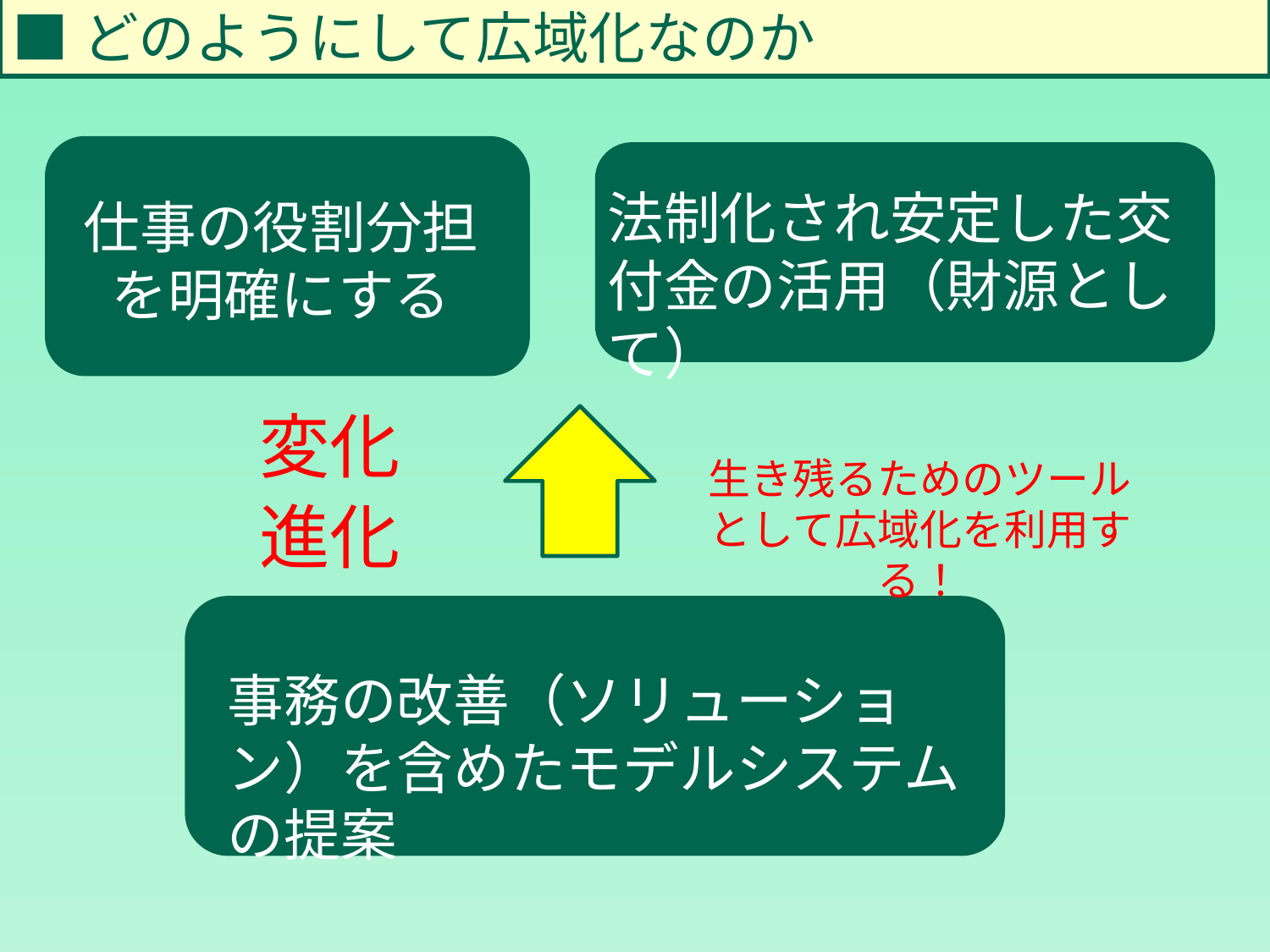

■どのようにして広域化なのか

法制化され安定した交付金の活用（財源として）
仕事の役割分担
を明確にする
変化

生き残るためのツールとして広域化を利用する！
進化

事務の改善（ソリューション）を含めたモデルシステムの提案